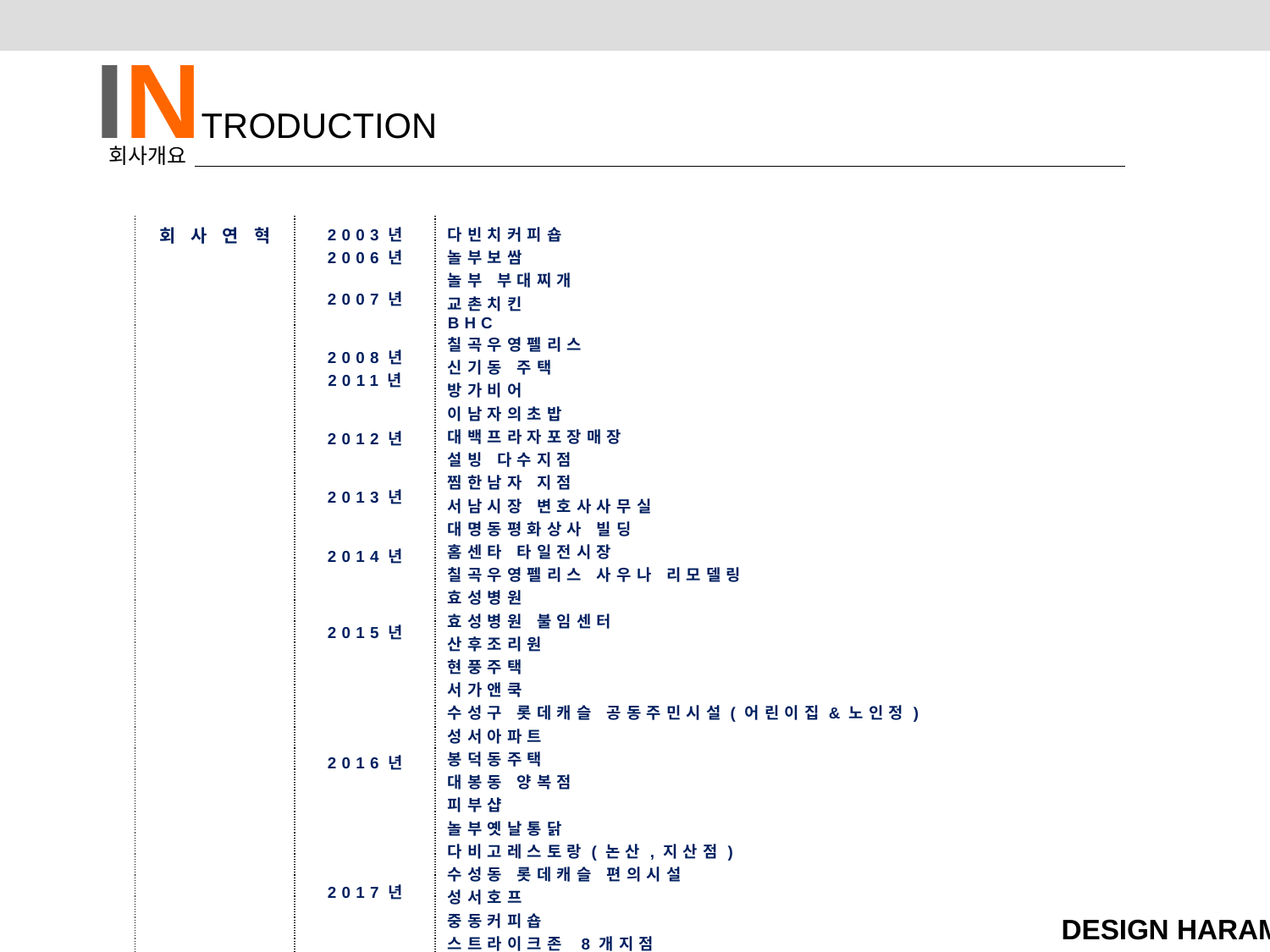

INTRODUCTION
 회사개요
| 회 사 연 혁 | 2003년 2006년 2007년 2008년 2011년 2012년 2013년 2014년 2015년 2016년 2017년 | 다빈치커피숍 놀부보쌈 놀부 부대찌개 교촌치킨 BHC 칠곡우영펠리스 신기동 주택 방가비어 이남자의초밥 대백프라자포장매장 설빙 다수지점 찜한남자 지점 서남시장 변호사사무실 대명동평화상사 빌딩 홈센타 타일전시장 칠곡우영펠리스 사우나 리모델링 효성병원 효성병원 불임센터 산후조리원 현풍주택 서가앤쿡 수성구 롯데캐슬 공동주민시설(어린이집&노인정) 성서아파트 봉덕동주택 대봉동 양복점 피부샵 놀부옛날통닭 다비고레스토랑(논산,지산점) 수성동 롯데캐슬 편의시설 성서호프 중동커피숍 스트라이크존 8개지점 근대골목단팥빵 미친닭 또봉이치킨 GS편의점 다수지점 현재까지 |
| --- | --- | --- |
design HARAM